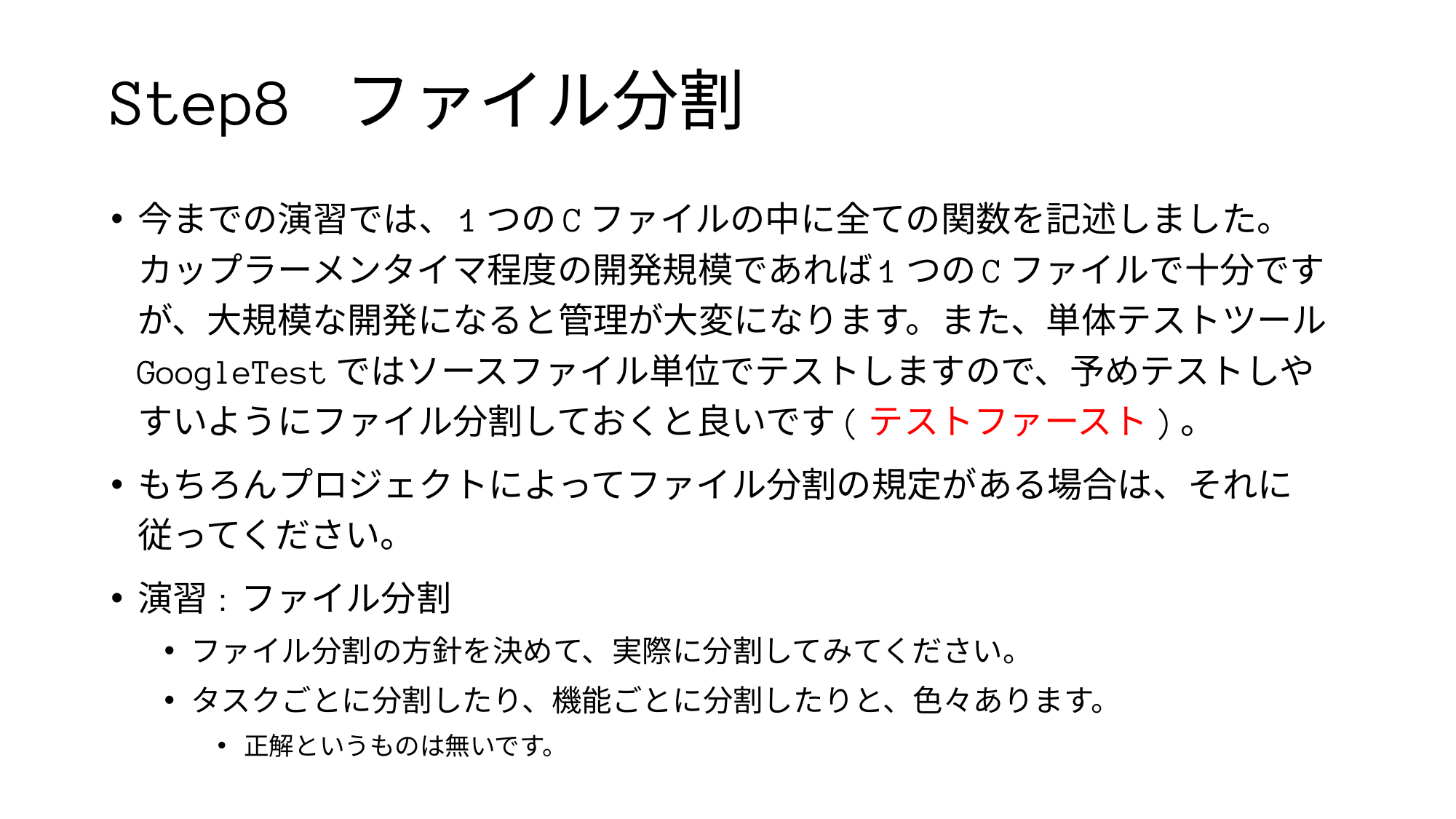

# Step8 ファイル分割
今までの演習では、1つのCファイルの中に全ての関数を記述しました。カップラーメンタイマ程度の開発規模であれば1つのCファイルで十分ですが、大規模な開発になると管理が大変になります。また、単体テストツールGoogleTestではソースファイル単位でテストしますので、予めテストしやすいようにファイル分割しておくと良いです(テストファースト)。
もちろんプロジェクトによってファイル分割の規定がある場合は、それに従ってください。
演習:ファイル分割
ファイル分割の方針を決めて、実際に分割してみてください。
タスクごとに分割したり、機能ごとに分割したりと、色々あります。
正解というものは無いです。